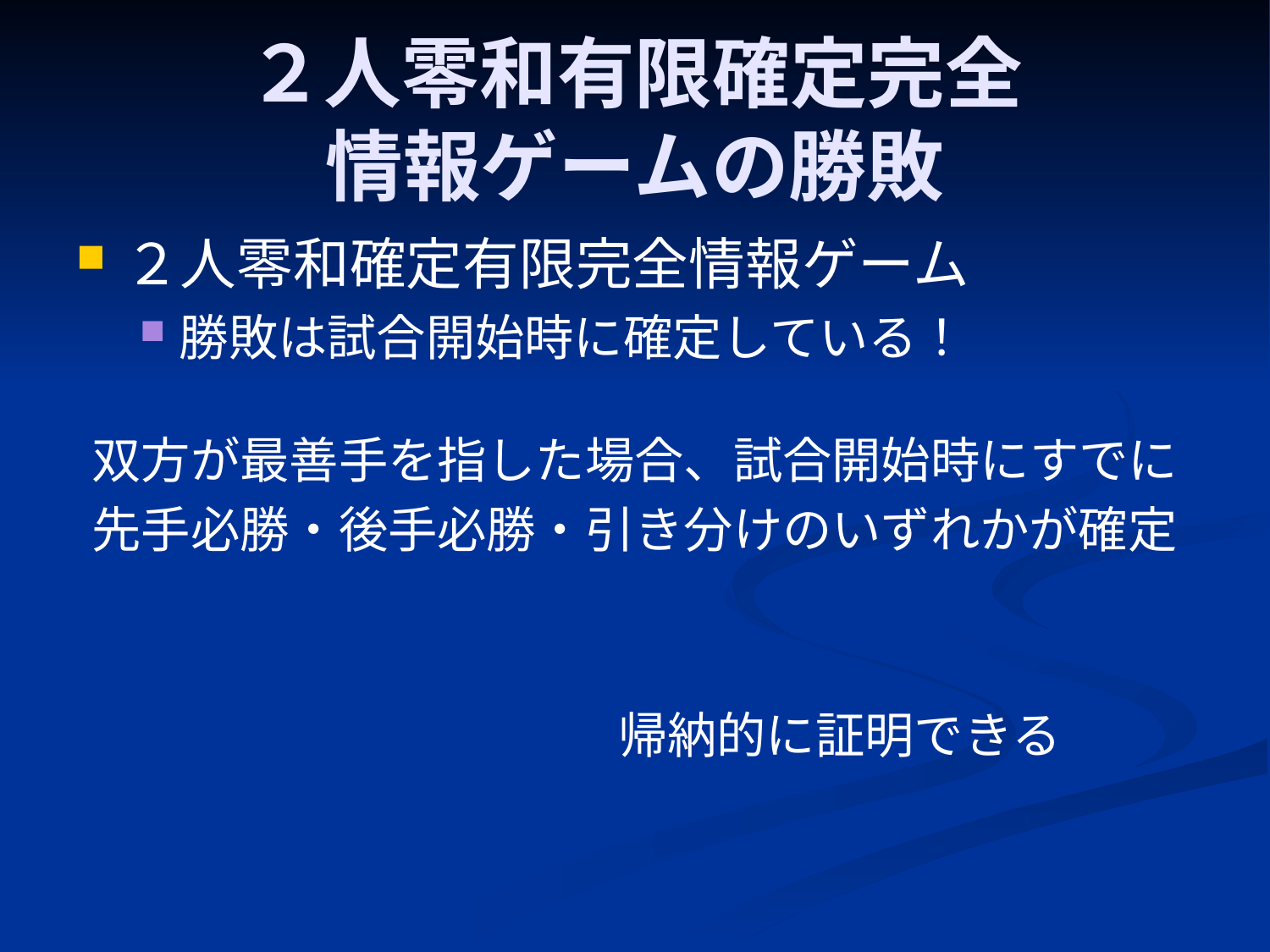

# ２人零和有限確定完全 情報ゲームの勝敗
２人零和確定有限完全情報ゲーム
勝敗は試合開始時に確定している！
双方が最善手を指した場合、試合開始時にすでに
先手必勝・後手必勝・引き分けのいずれかが確定
帰納的に証明できる